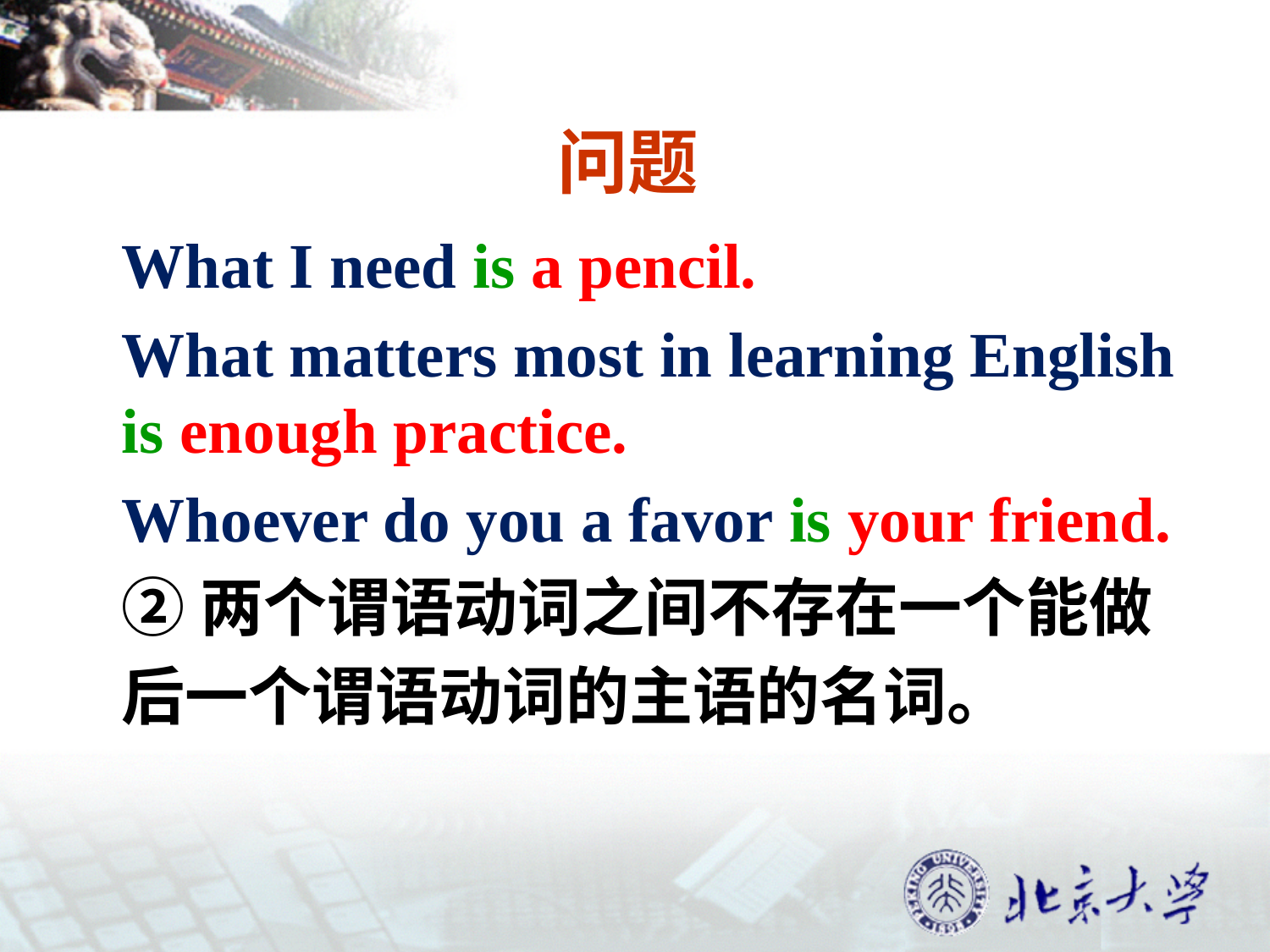

# 问题
What I need is a pencil.
What matters most in learning English is enough practice.
Whoever do you a favor is your friend.
②两个谓语动词之间不存在一个能做
后一个谓语动词的主语的名词。